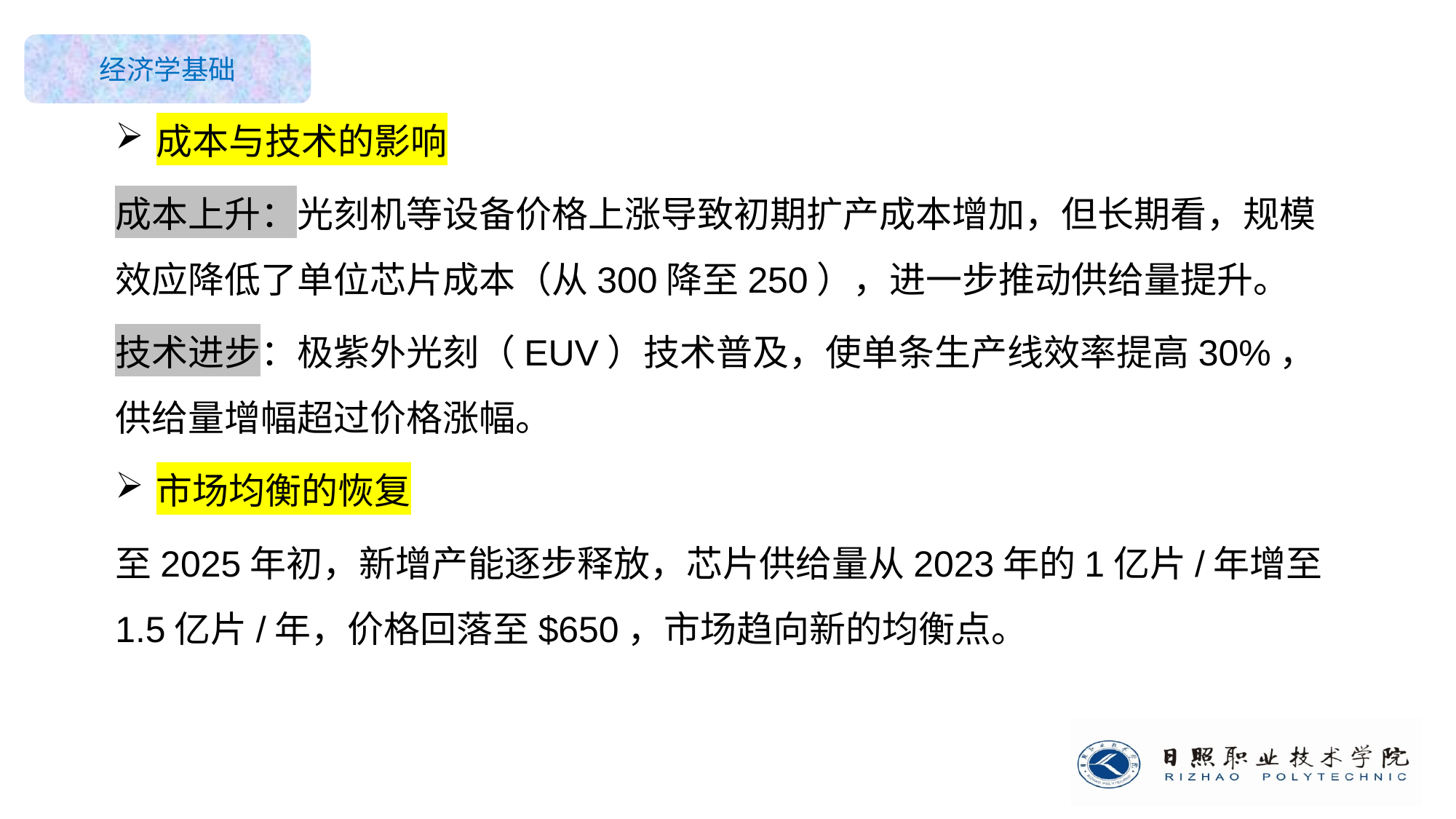

成本与技术的影响
成本上升：光刻机等设备价格上涨导致初期扩产成本增加，但长期看，规模效应降低了单位芯片成本（从300降至250），进一步推动供给量提升。
技术进步：极紫外光刻（EUV）技术普及，使单条生产线效率提高30%，供给量增幅超过价格涨幅。
市场均衡的恢复
至2025年初，新增产能逐步释放，芯片供给量从2023年的1亿片/年增至1.5亿片/年，价格回落至$650，市场趋向新的均衡点。